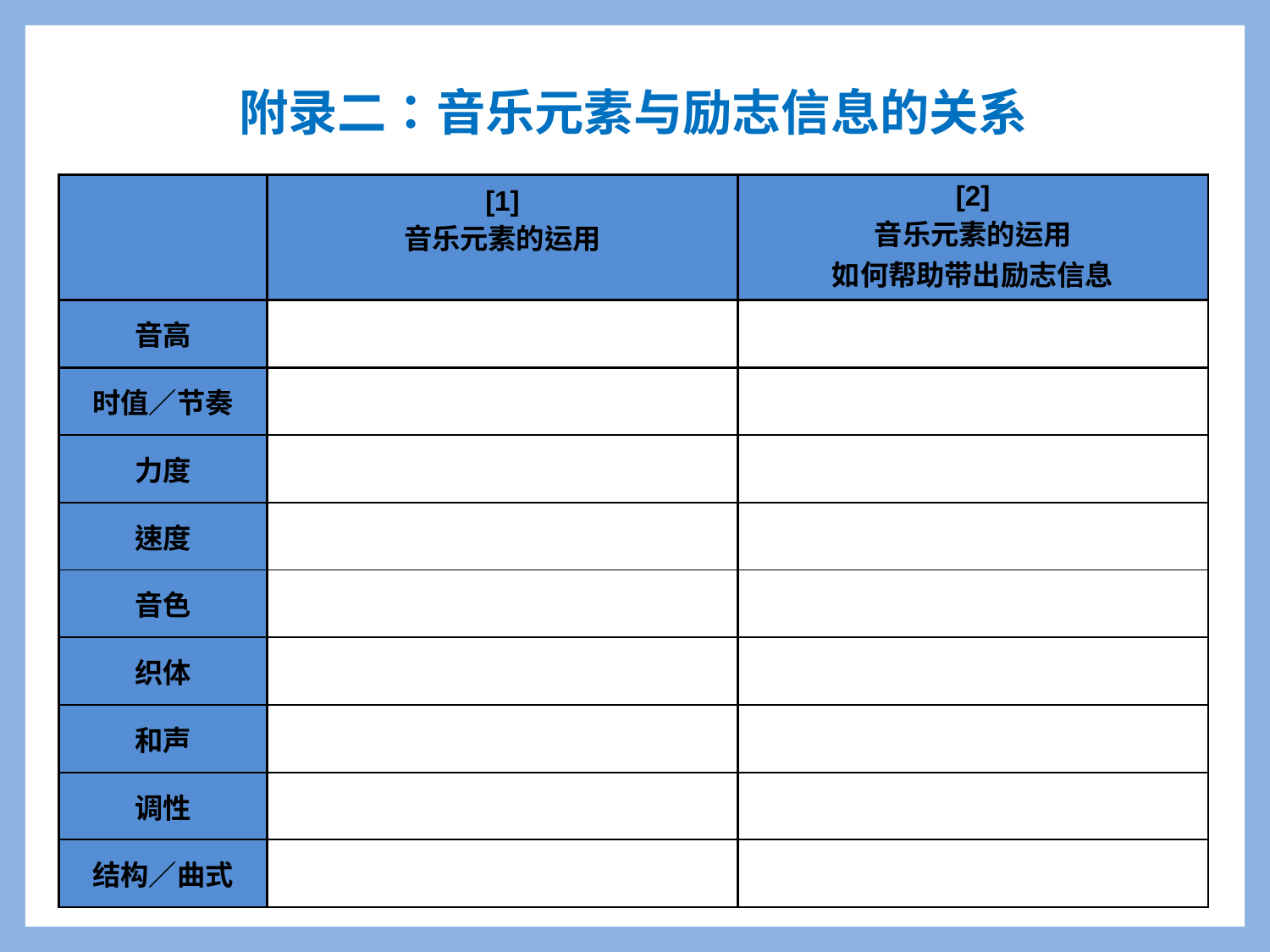

# 附录二：音乐元素与励志信息的关系
|  | [1] 音乐元素的运用 | [2] 音乐元素的运用 如何帮助带出励志信息 |
| --- | --- | --- |
| 音高 |  |  |
| 时值／节奏 |  |  |
| 力度 |  |  |
| 速度 |  |  |
| 音色 |  |  |
| 织体 |  |  |
| 和声 |  |  |
| 调性 |  |  |
| 结构／曲式 |  |  |